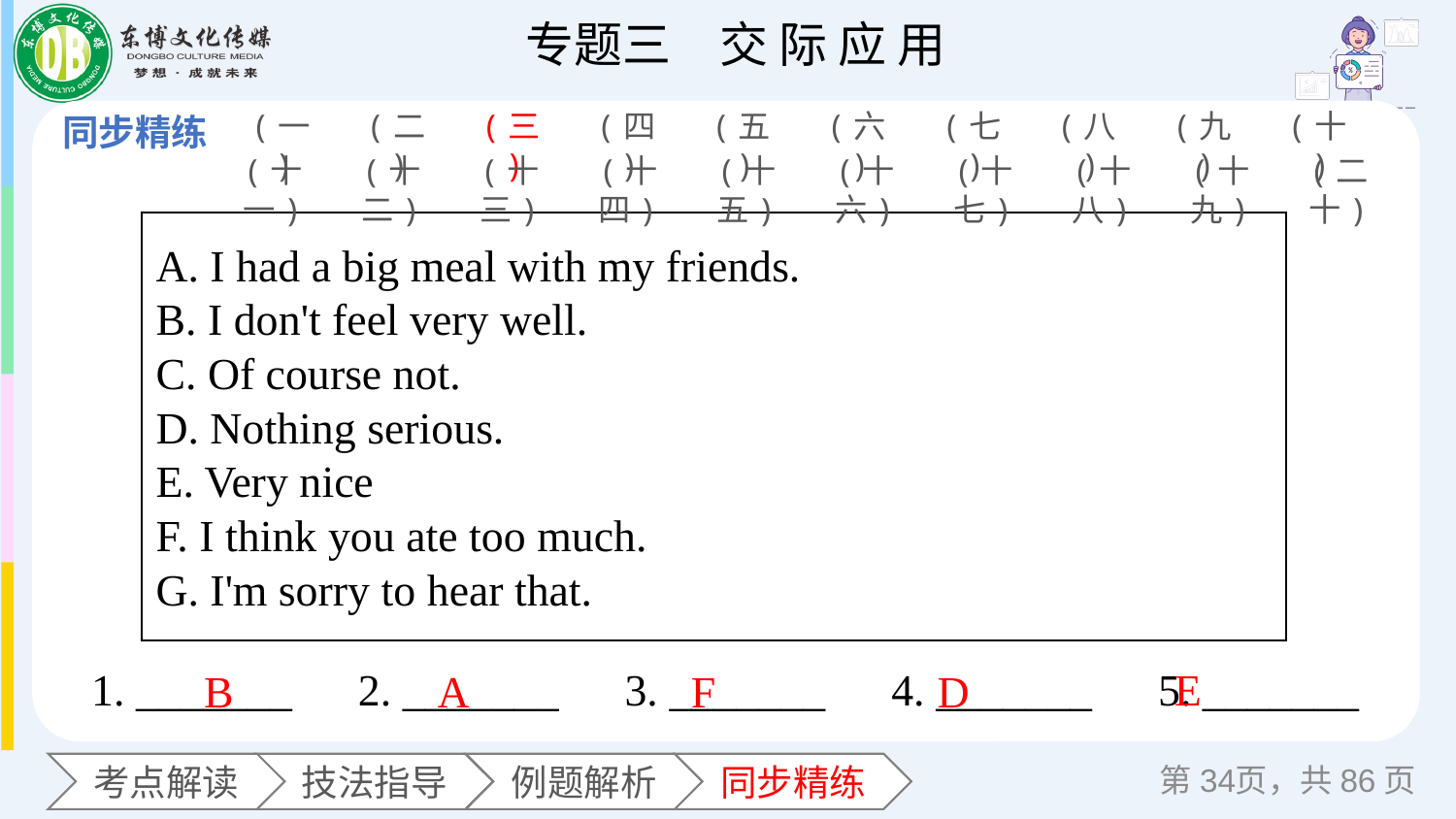

(一)
(二)
(三)
(四)
(五)
(六)
(七)
(八)
(九)
(十)
(十一)
(十二)
(十三)
(十四)
(十五)
(十六)
(十七)
(十八)
(十九)
(二十)
| A. I had a big meal with my friends. B. I don't feel very well. C. Of course not. D. Nothing serious. E. Very nice F. I think you ate too much. G. I'm sorry to hear that. |
| --- |
1. _______　2. _______　3. _______　4. _______　5. _______
E
B
A
F
D
第34页，共86页